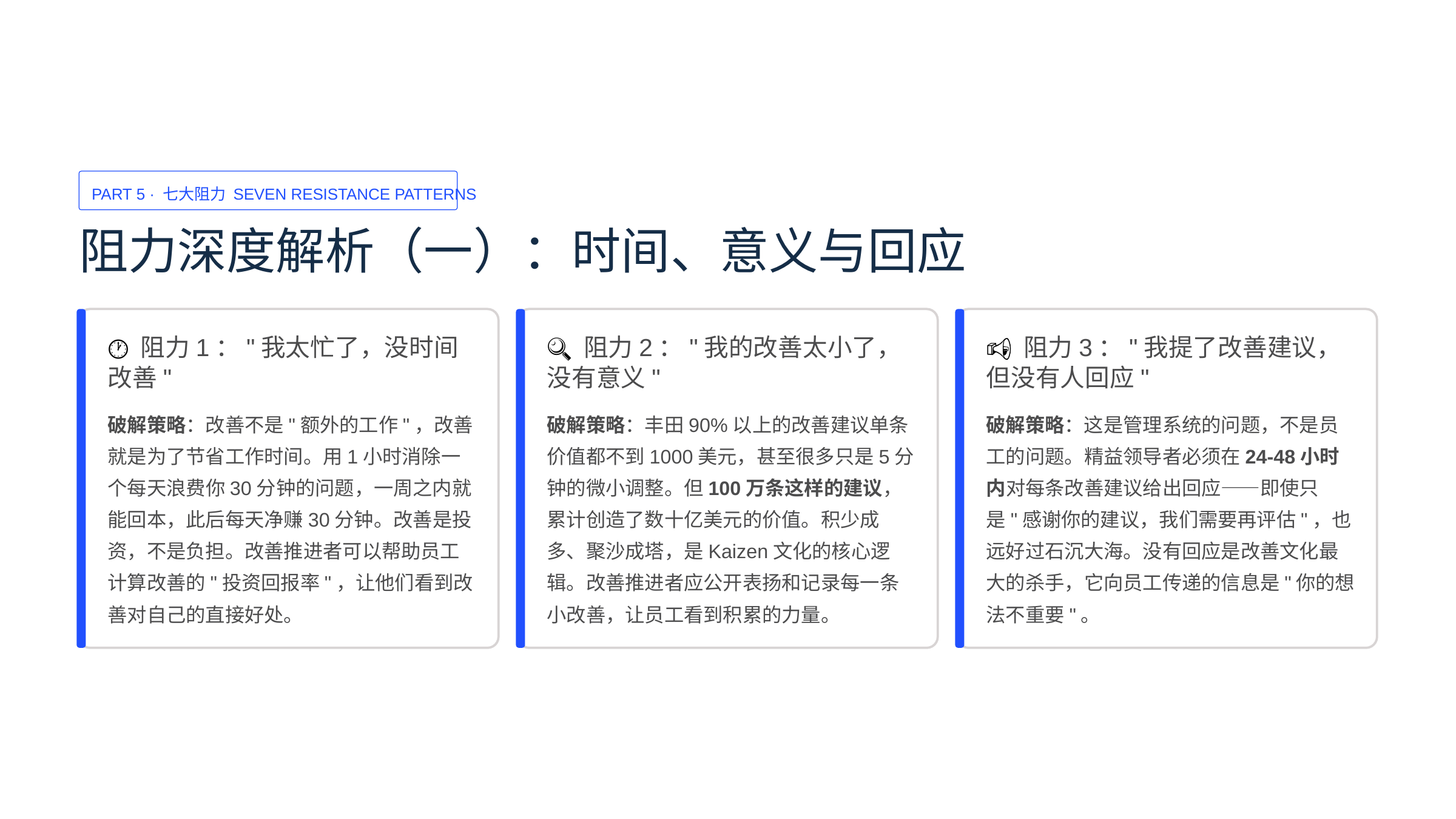

PART 5 · 七大阻力 SEVEN RESISTANCE PATTERNS
阻力深度解析（一）：时间、意义与回应

🕐 阻力1："我太忙了，没时间改善"
🔍 阻力2："我的改善太小了，没有意义"
📢 阻力3："我提了改善建议，但没有人回应"
破解策略：改善不是"额外的工作"，改善就是为了节省工作时间。用1小时消除一个每天浪费你30分钟的问题，一周之内就能回本，此后每天净赚30分钟。改善是投资，不是负担。改善推进者可以帮助员工计算改善的"投资回报率"，让他们看到改善对自己的直接好处。
破解策略：丰田90%以上的改善建议单条价值都不到1000美元，甚至很多只是5分钟的微小调整。但100万条这样的建议，累计创造了数十亿美元的价值。积少成多、聚沙成塔，是Kaizen文化的核心逻辑。改善推进者应公开表扬和记录每一条小改善，让员工看到积累的力量。
破解策略：这是管理系统的问题，不是员工的问题。精益领导者必须在24-48小时内对每条改善建议给出回应——即使只是"感谢你的建议，我们需要再评估"，也远好过石沉大海。没有回应是改善文化最大的杀手，它向员工传递的信息是"你的想法不重要"。